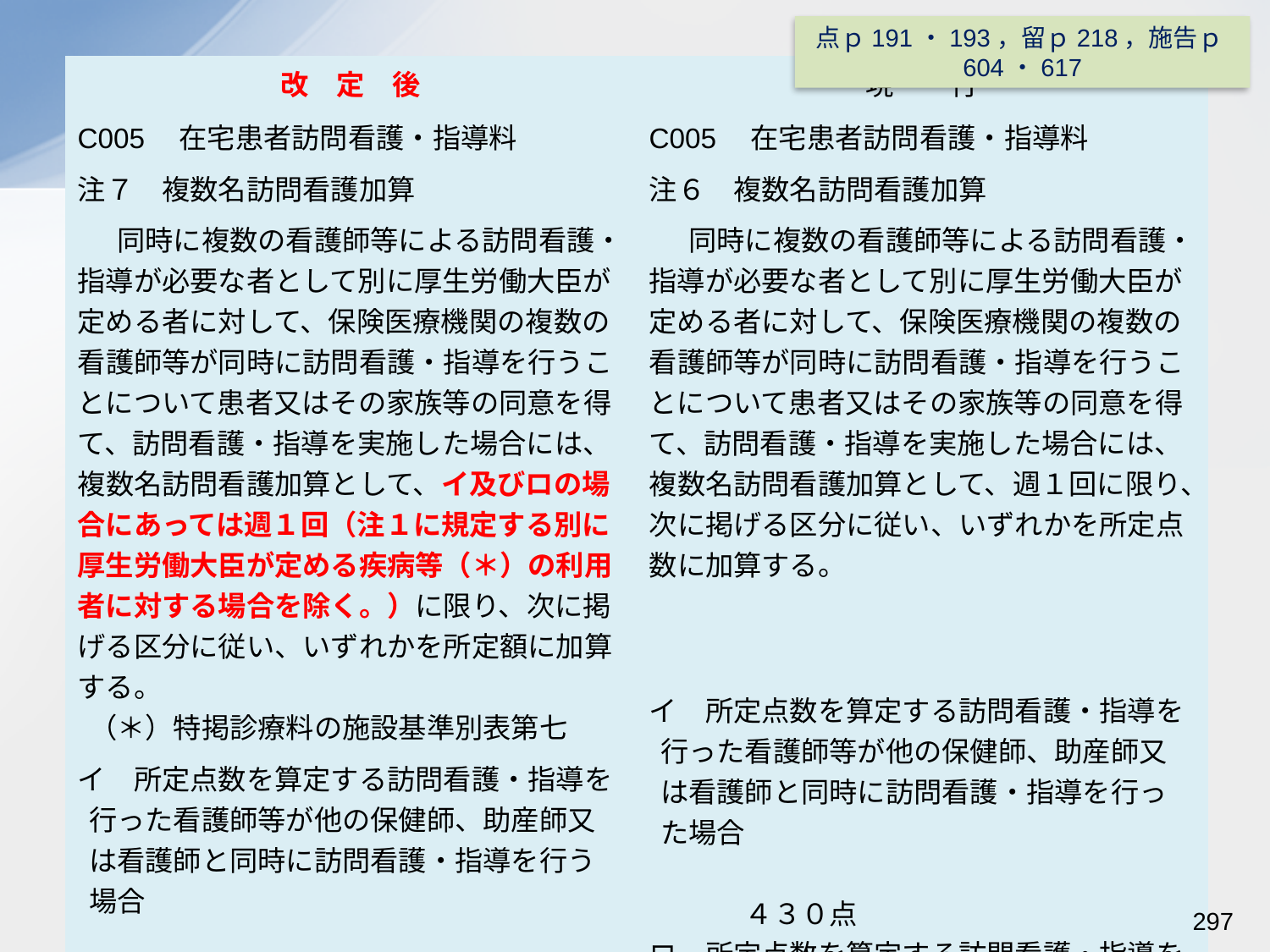

点ｐ191・193，留ｐ218，施告ｐ604・617
| 改　定　後 | 現　　行 |
| --- | --- |
| C005　在宅患者訪問看護・指導料 注７　複数名訪問看護加算 　同時に複数の看護師等による訪問看護・指導が必要な者として別に厚生労働大臣が定める者に対して、保険医療機関の複数の看護師等が同時に訪問看護・指導を行うことについて患者又はその家族等の同意を得て、訪問看護・指導を実施した場合には、複数名訪問看護加算として、イ及びロの場合にあっては週１回（注１に規定する別に厚生労働大臣が定める疾病等（＊）の利用者に対する場合を除く。）に限り、次に掲げる区分に従い、いずれかを所定額に加算する。 （＊）特掲診療料の施設基準別表第七 イ　所定点数を算定する訪問看護・指導を行った看護師等が他の保健師、助産師又は看護師と同時に訪問看護・指導を行う場合 　　　　　　　　　　　　　　　　　　　　　　４３０点 ロ　所定点数を算定する訪問看護・指導を行った看護師等が他の准看護師と同時に訪問看護・指導を行う場合　　　　　　　　　３８０点 ハ　所定点数を算定する訪問看護・指導を行った看護師等が看護補助者と同時に訪問看護・指導を行う場合　　　　　　　　　　　３００点（新） | C005　在宅患者訪問看護・指導料 注６　複数名訪問看護加算 　同時に複数の看護師等による訪問看護・指導が必要な者として別に厚生労働大臣が定める者に対して、保険医療機関の複数の看護師等が同時に訪問看護・指導を行うことについて患者又はその家族等の同意を得て、訪問看護・指導を実施した場合には、複数名訪問看護加算として、週１回に限り、次に掲げる区分に従い、いずれかを所定点数に加算する。 イ　所定点数を算定する訪問看護・指導を行った看護師等が他の保健師、助産師又は看護師と同時に訪問看護・指導を行った場合 　　　　　　　　　　　　　　　　　　　　　　４３０点 ロ　所定点数を算定する訪問看護・指導を行った看護師等が他の准看護師と同時に訪問看護・指導を行った場合　　　　　　　　３８０点 |
297